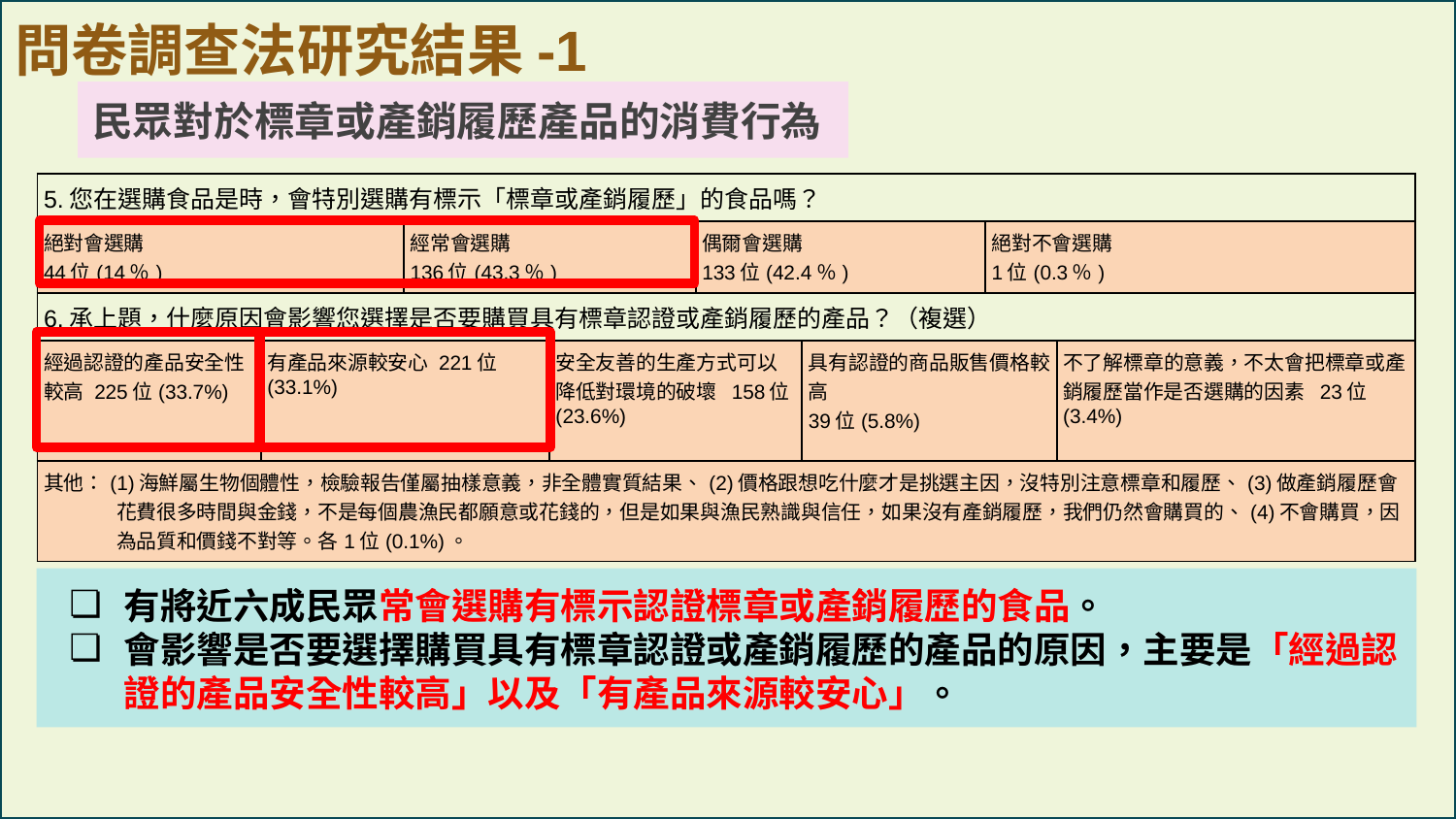

問卷調查法研究結果-1
# 民眾對於標章或產銷履歷產品的消費行為
| 5.您在選購食品是時，會特別選購有標示「標章或產銷履歷」的食品嗎？ |  |  |  |  |  |  |  |  |  |  |
| --- | --- | --- | --- | --- | --- | --- | --- | --- | --- | --- |
| 絕對會選購 44位(14％) |  |  | 經常會選購 136位(43.3％) |  |  | 偶爾會選購 133位(42.4％) |  |  | 絕對不會選購 1位(0.3％) |  |
| 6.承上題，什麼原因會影響您選擇是否要購買具有標章認證或產銷履歷的產品？（複選） |  |  |  |  |  |  |  |  |  |  |
| 經過認證的產品安全性較高 225位(33.7%) | 有產品來源較安心 221位(33.1%) |  |  | 安全友善的生產方式可以降低對環境的破壞 158位(23.6%) |  |  | 具有認證的商品販售價格較高 39位(5.8%) |  |  | 不了解標章的意義，不太會把標章或產銷履歷當作是否選購的因素 23位(3.4%) |
| 其他：(1)海鮮屬生物個體性，檢驗報告僅屬抽樣意義，非全體實質結果、(2)價格跟想吃什麼才是挑選主因，沒特別注意標章和履歷、(3)做產銷履歷會花費很多時間與金錢，不是每個農漁民都願意或花錢的，但是如果與漁民熟識與信任，如果沒有產銷履歷，我們仍然會購買的、(4)不會購買，因為品質和價錢不對等。各1位(0.1%)。 |  |  |  |  |  |  |  |  |  |  |

有將近六成民眾常會選購有標示認證標章或產銷履歷的食品。
會影響是否要選擇購買具有標章認證或產銷履歷的產品的原因，主要是「經過認證的產品安全性較高」以及「有產品來源較安心」。